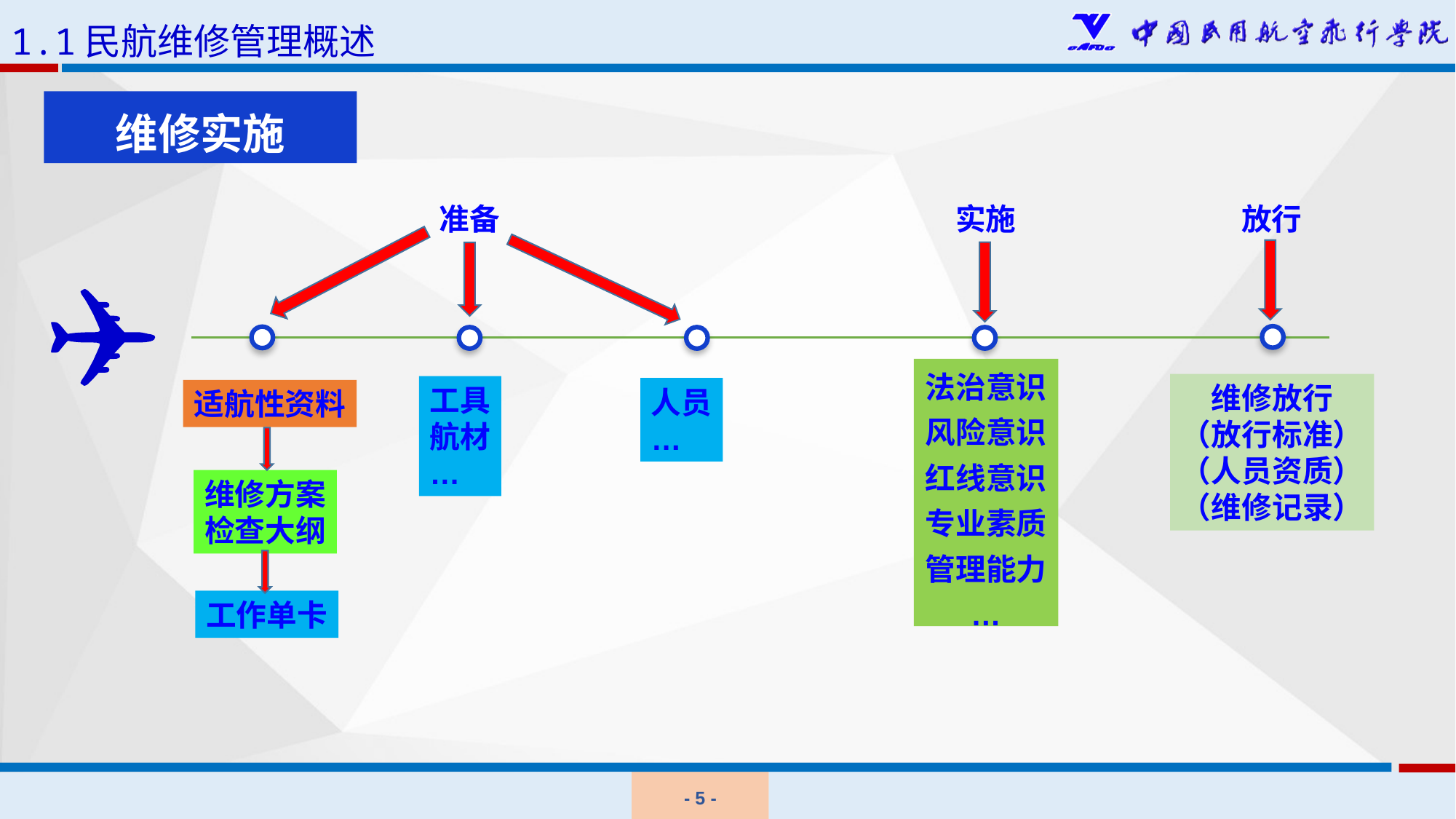

1.1民航维修管理概述
维修实施

实施

法治意识
风险意识
红线意识
专业素质
管理能力
…
维修放行
（放行标准）
（人员资质）
（维修记录）
工具
航材
…
适航性资料
维修方案
检查大纲
放行
准备

人员
…

工作单卡